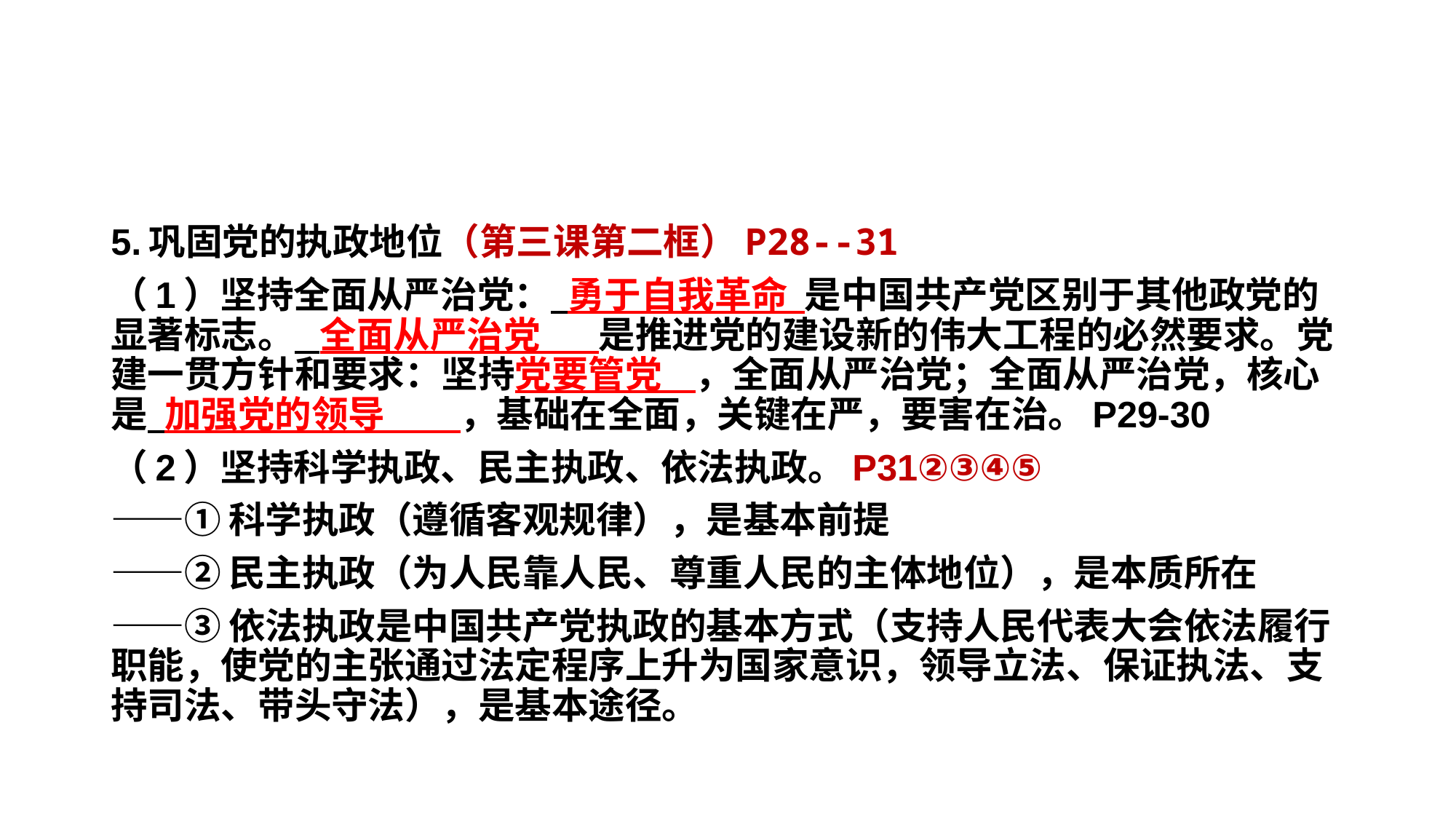

#
5.巩固党的执政地位（第三课第二框）P28--31
（1）坚持全面从严治党：  勇于自我革命  是中国共产党区别于其他政党的显著标志。   全面从严治党       是推进党的建设新的伟大工程的必然要求。党建一贯方针和要求：坚持党要管党    ，全面从严治党；全面从严治党，核心是  加强党的领导         ，基础在全面，关键在严，要害在治。P29-30
（2）坚持科学执政、民主执政、依法执政。P31②③④⑤
——①科学执政（遵循客观规律），是基本前提
——②民主执政（为人民靠人民、尊重人民的主体地位），是本质所在
——③依法执政是中国共产党执政的基本方式（支持人民代表大会依法履行职能，使党的主张通过法定程序上升为国家意识，领导立法、保证执法、支持司法、带头守法），是基本途径。